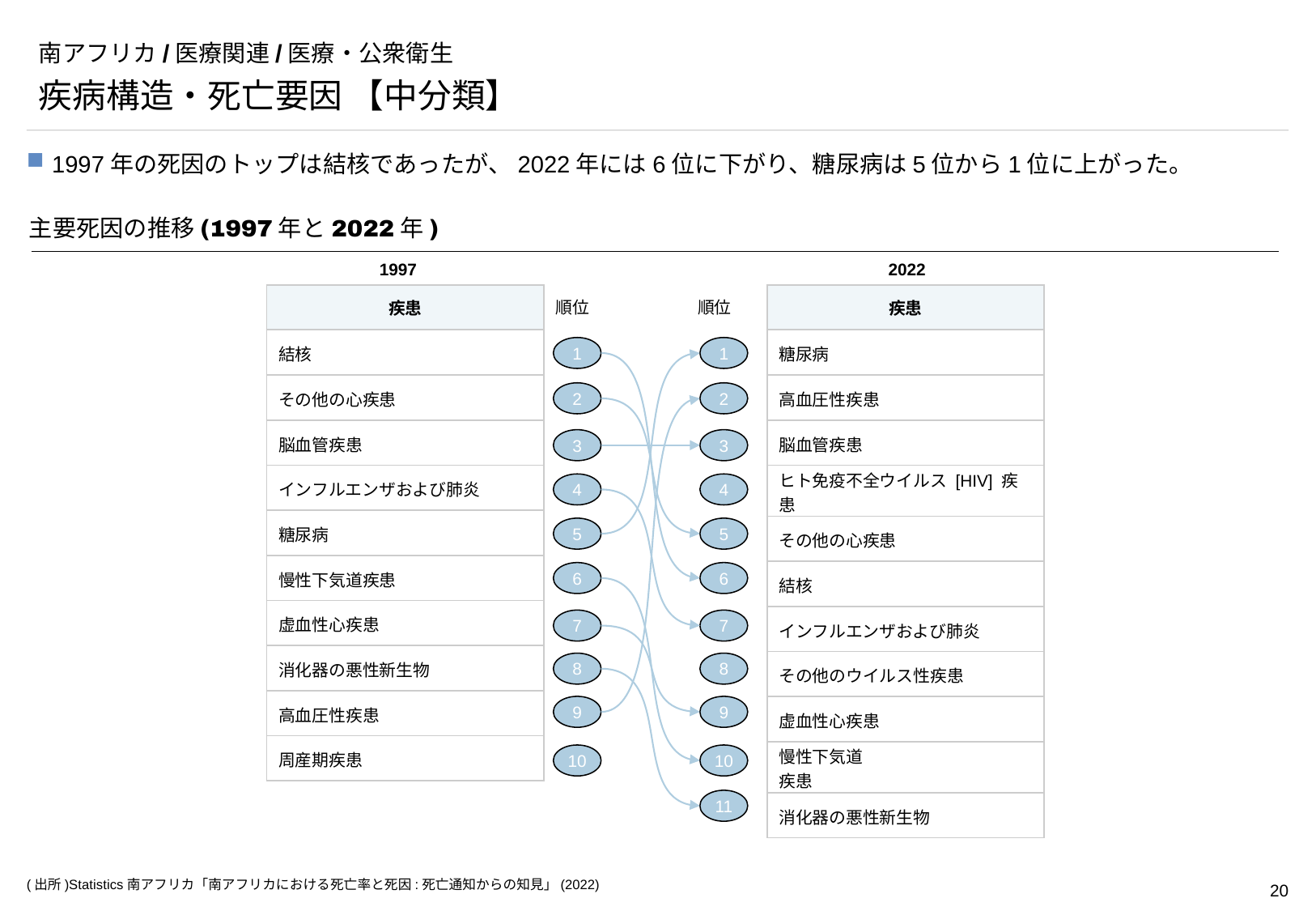

# 南アフリカ/医療関連/医療・公衆衛生
疾病構造・死亡要因 【中分類】
1997年の死因のトップは結核であったが、2022年には6位に下がり、糖尿病は5位から1位に上がった。
主要死因の推移(1997年と2022年)
1997
2022
| 疾患 |
| --- |
| 結核 |
| その他の心疾患 |
| 脳血管疾患 |
| インフルエンザおよび肺炎 |
| 糖尿病 |
| 慢性下気道疾患 |
| 虚血性心疾患 |
| 消化器の悪性新生物 |
| 高血圧性疾患 |
| 周産期疾患 |
| 疾患 |
| --- |
| 糖尿病 |
| 高血圧性疾患 |
| 脳血管疾患 |
| ヒト免疫不全ウイルス [HIV] 疾患 |
| その他の心疾患 |
| 結核 |
| インフルエンザおよび肺炎 |
| その他のウイルス性疾患 |
| 虚血性心疾患 |
| 慢性下気道 疾患 |
| 消化器の悪性新生物 |
順位
順位
1
1
2
2
3
3
4
4
5
5
6
6
7
7
8
8
9
9
10
10
11
(出所)Statistics南アフリカ「南アフリカにおける死亡率と死因:死亡通知からの知見」(2022)